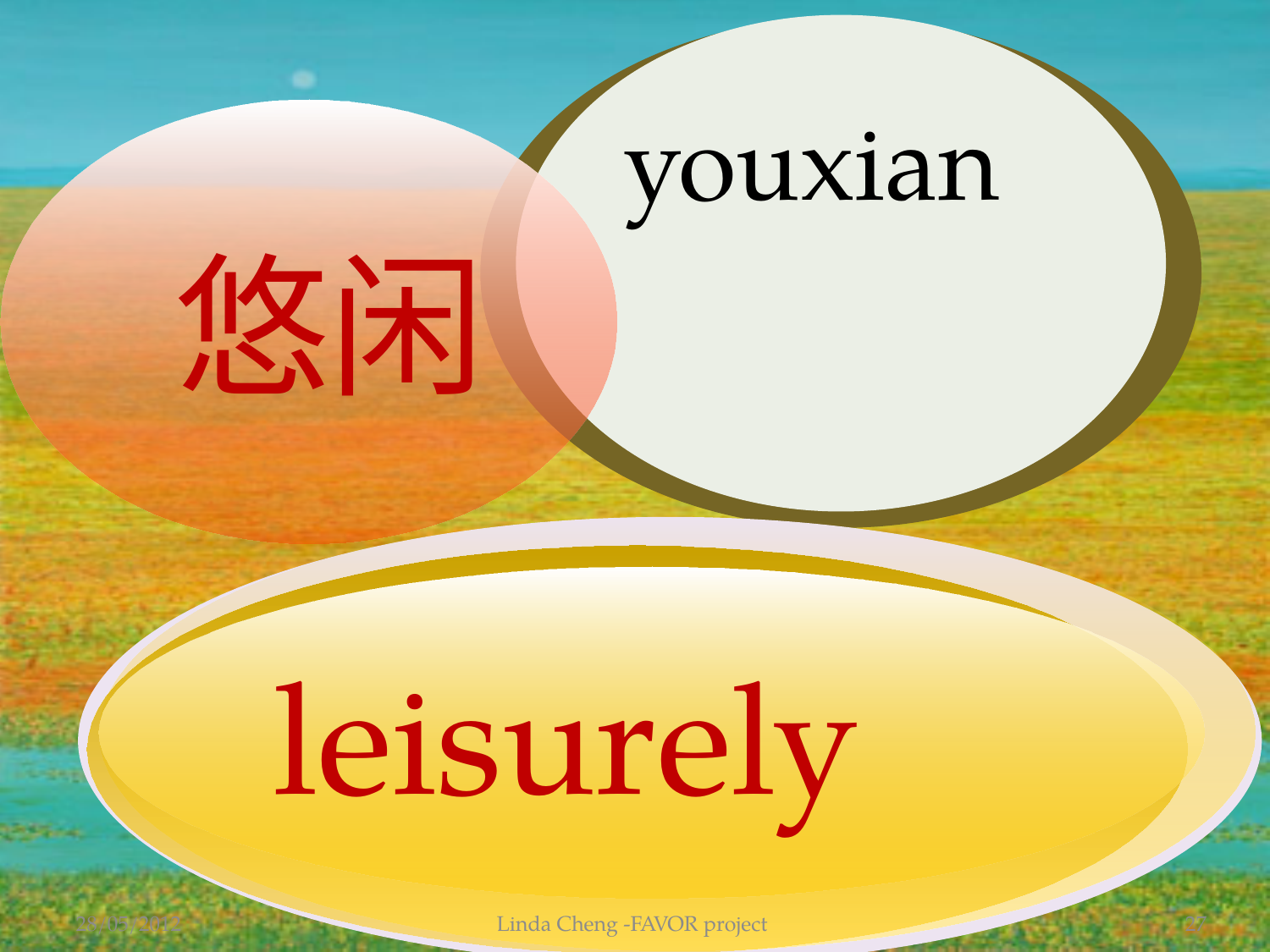

youxian

 悠闲

leisurely
28/05/2012
Linda Cheng -FAVOR project
27